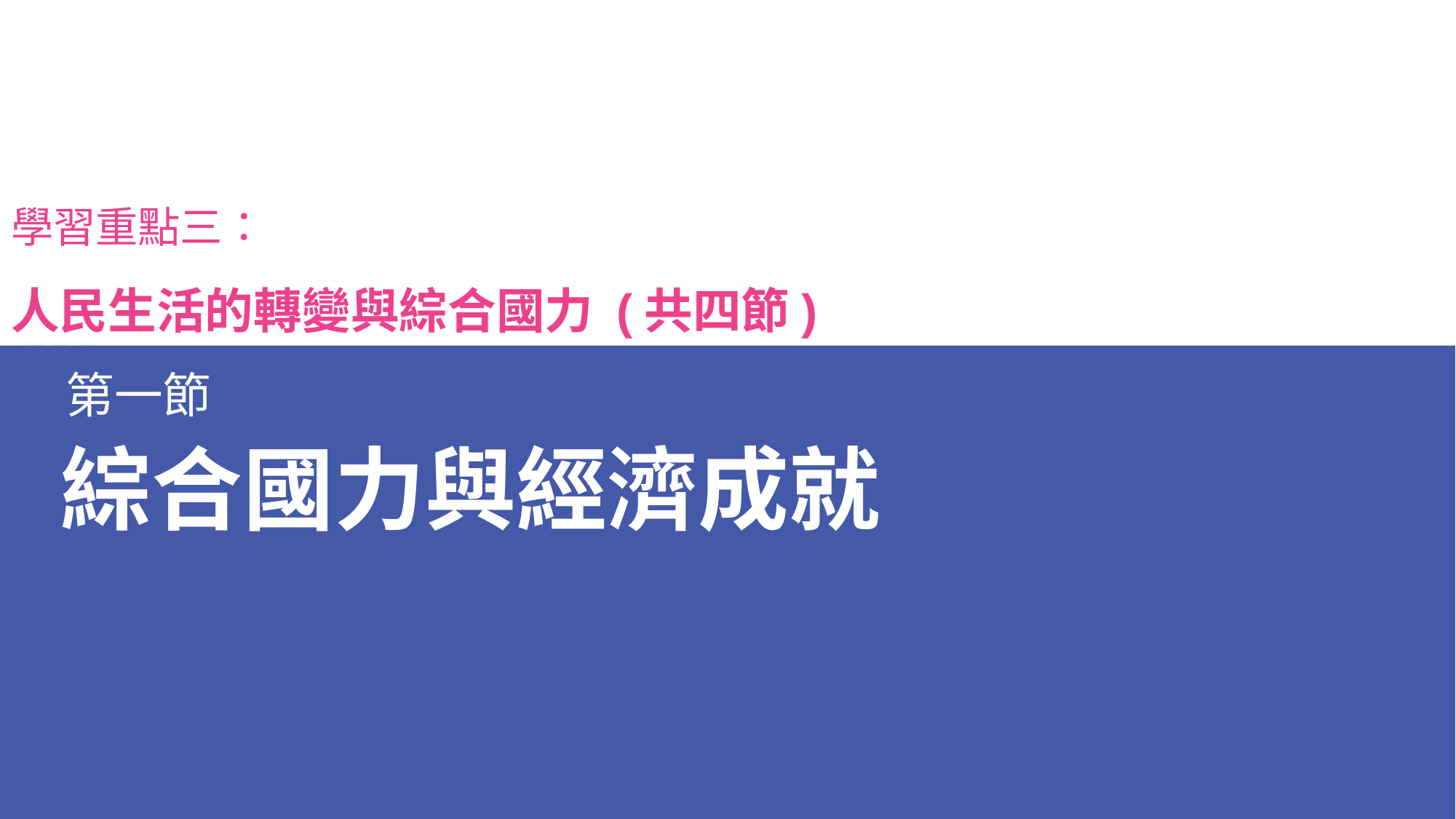

學習重點三：
人民生活的轉變與綜合國力 (共四節)
第一節
綜合國力與經濟成就